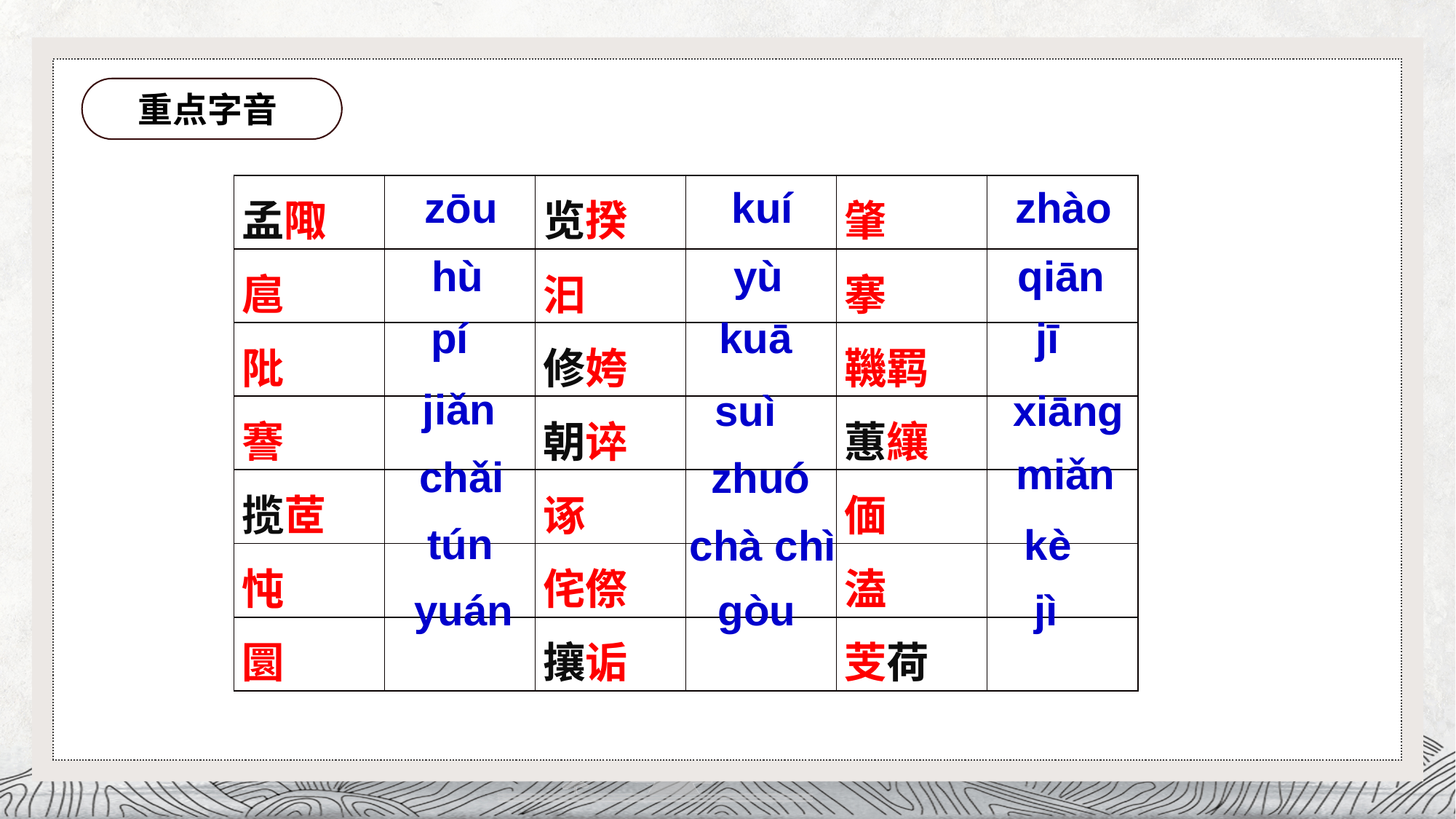

# 重点字音
zōu
 kuí
 zhào
| 孟陬 |  | 览揆 |  | 肇 |  |
| --- | --- | --- | --- | --- | --- |
| 扈 |  | 汩 |  | 搴 |  |
| 阰 |  | 修姱 |  | 鞿羁 |  |
| 謇 |  | 朝谇 |  | 蕙纕 |  |
| 揽茝 |  | 诼 |  | 偭 |  |
| 忳 |  | 侘傺 |  | 溘 |  |
| 圜 |  | 攘诟 |  | 芰荷 |  |
hù
yù
qiān
pí
kuā
jī
jiǎn
suì
xiāng
miǎn
chǎi
zhuó
tún
kè
chà chì
yuán
gòu
jì